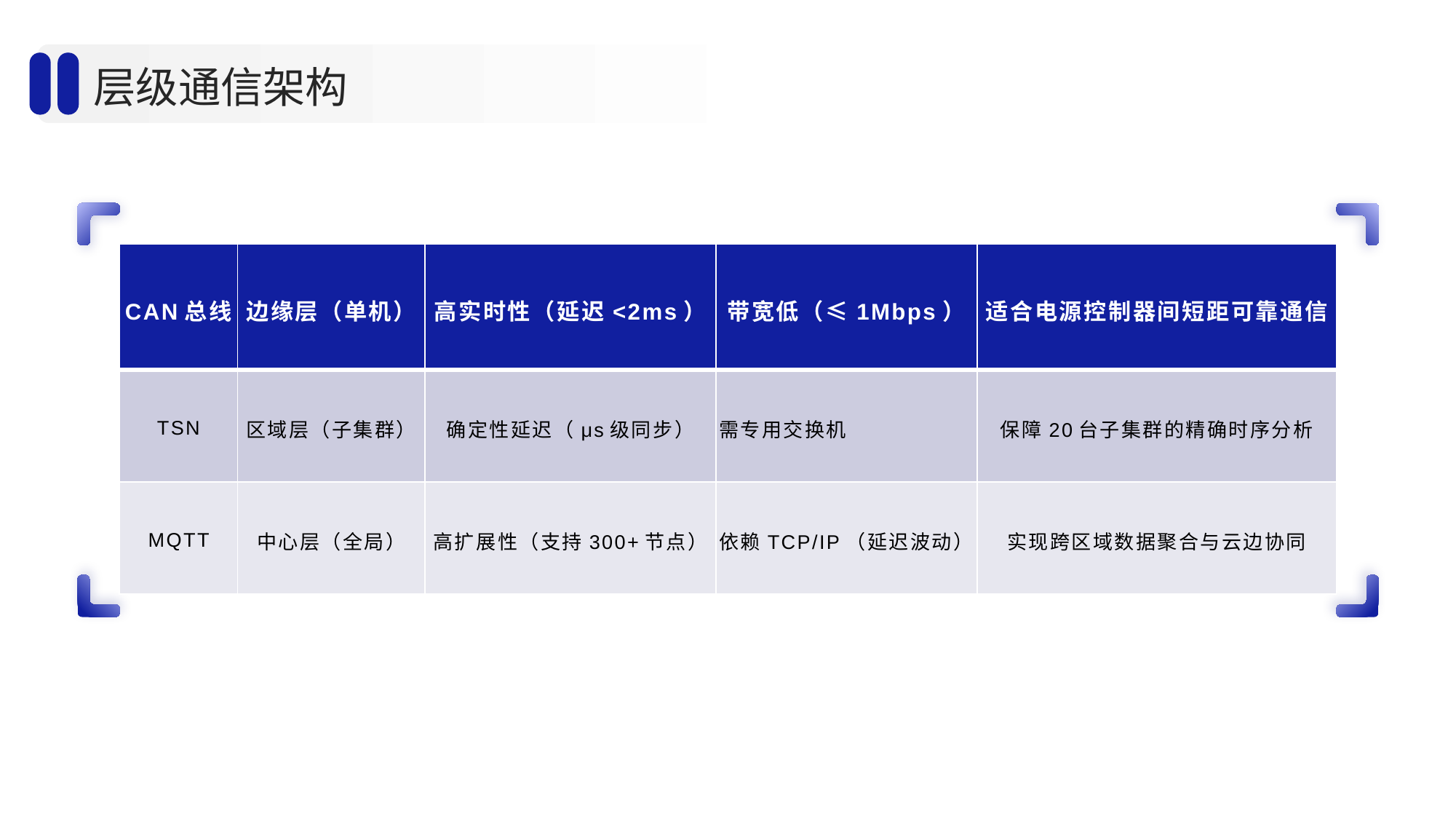

层级通信架构

| CAN总线 | 边缘层（单机） | 高实时性（延迟<2ms） | 带宽低（≤1Mbps） | 适合电源控制器间短距可靠通信 |
| --- | --- | --- | --- | --- |
| TSN | 区域层（子集群） | 确定性延迟（μs级同步） | 需专用交换机 | 保障20台子集群的精确时序分析 |
| MQTT | 中心层（全局） | 高扩展性（支持300+节点） | 依赖TCP/IP（延迟波动） | 实现跨区域数据聚合与云边协同 |